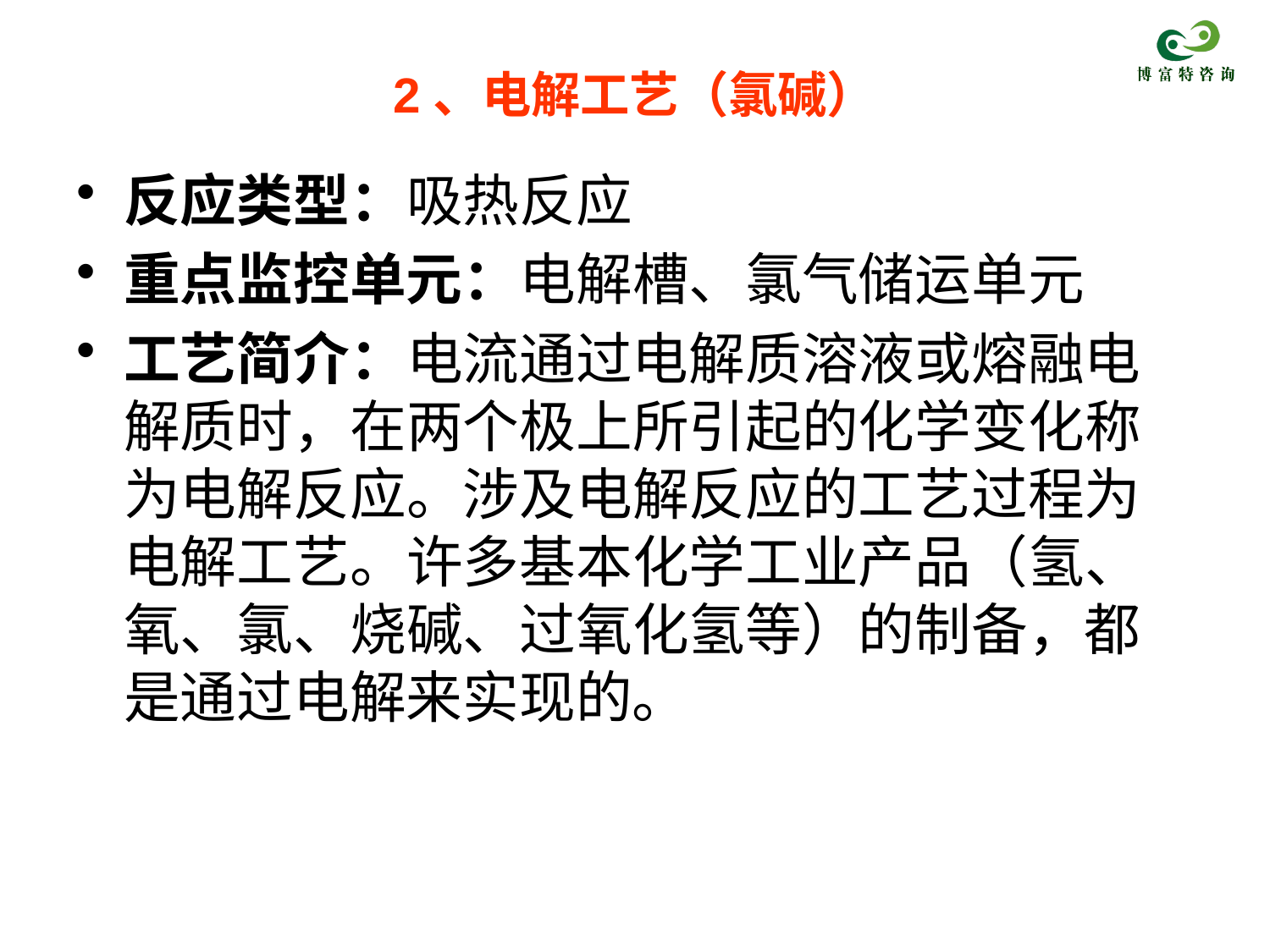

# 2、电解工艺（氯碱）
反应类型：吸热反应
重点监控单元：电解槽、氯气储运单元
工艺简介：电流通过电解质溶液或熔融电解质时，在两个极上所引起的化学变化称为电解反应。涉及电解反应的工艺过程为电解工艺。许多基本化学工业产品（氢、氧、氯、烧碱、过氧化氢等）的制备，都是通过电解来实现的。